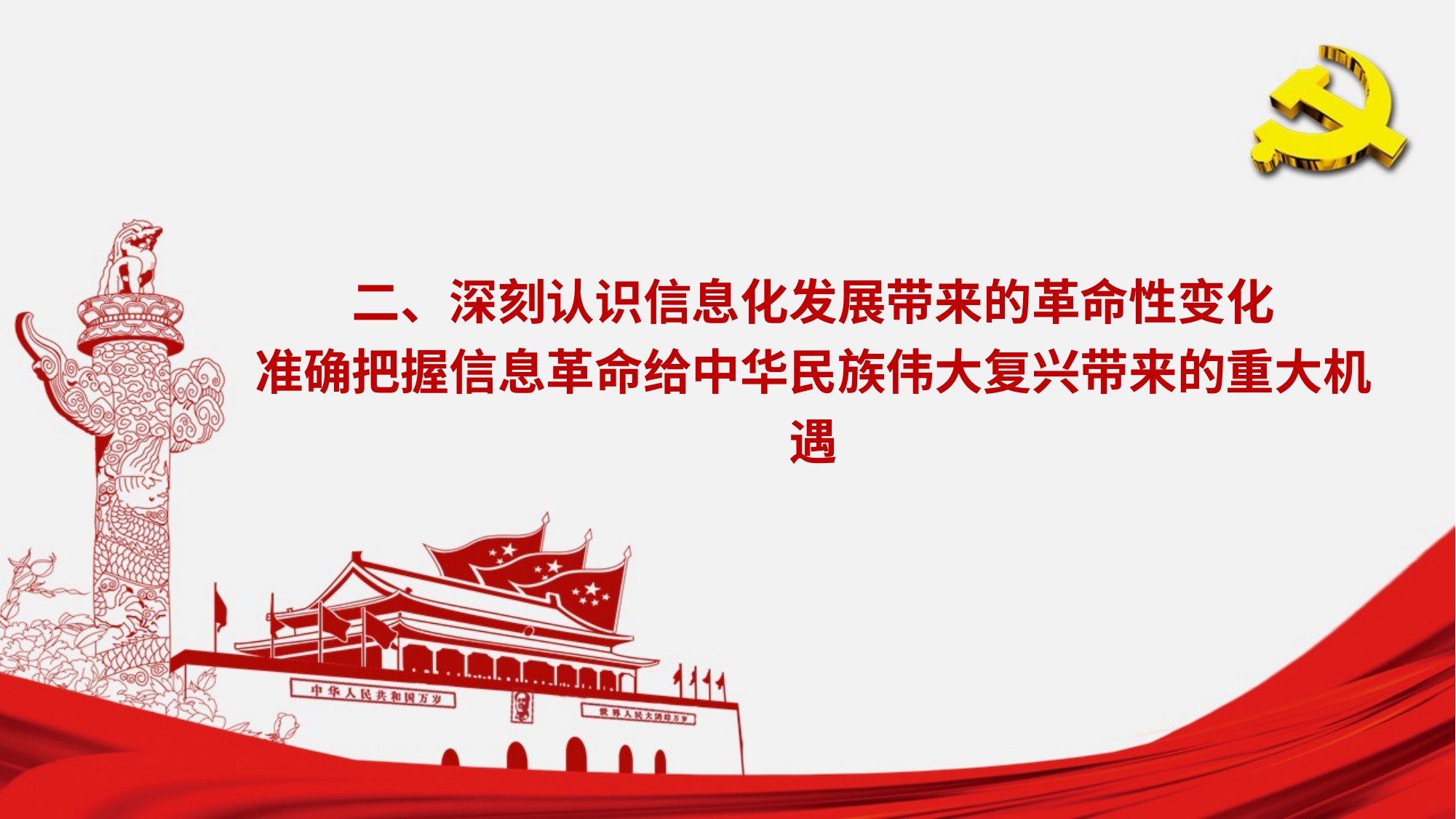

# 二、深刻认识信息化发展带来的革命性变化 准确把握信息革命给中华民族伟大复兴带来的重大机遇